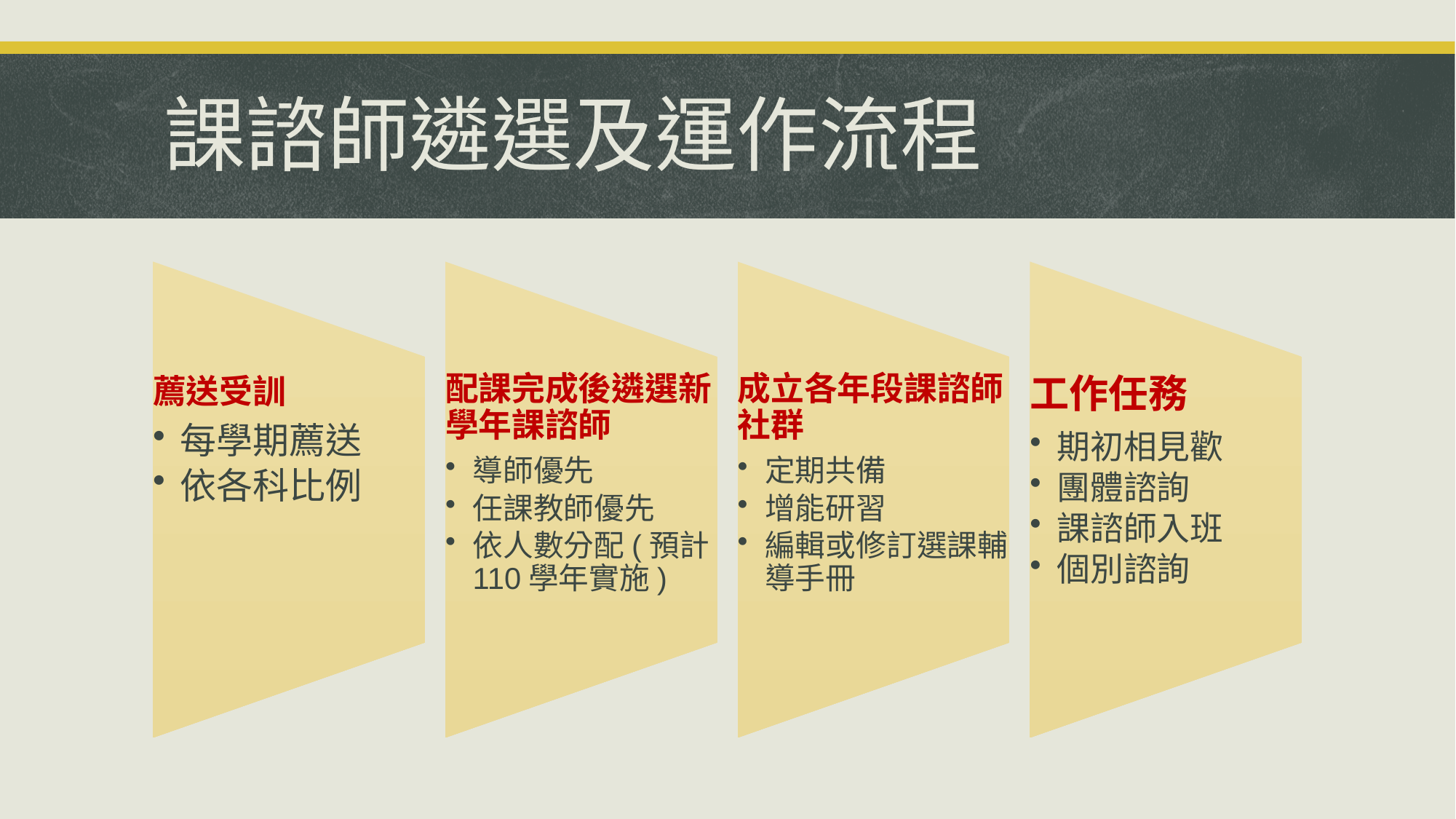

# 課諮師遴選及運作流程
薦送受訓
每學期薦送
依各科比例
配課完成後遴選新學年課諮師
導師優先
任課教師優先
依人數分配(預計110學年實施)
成立各年段課諮師社群
定期共備
增能研習
編輯或修訂選課輔導手冊
工作任務
期初相見歡
團體諮詢
課諮師入班
個別諮詢